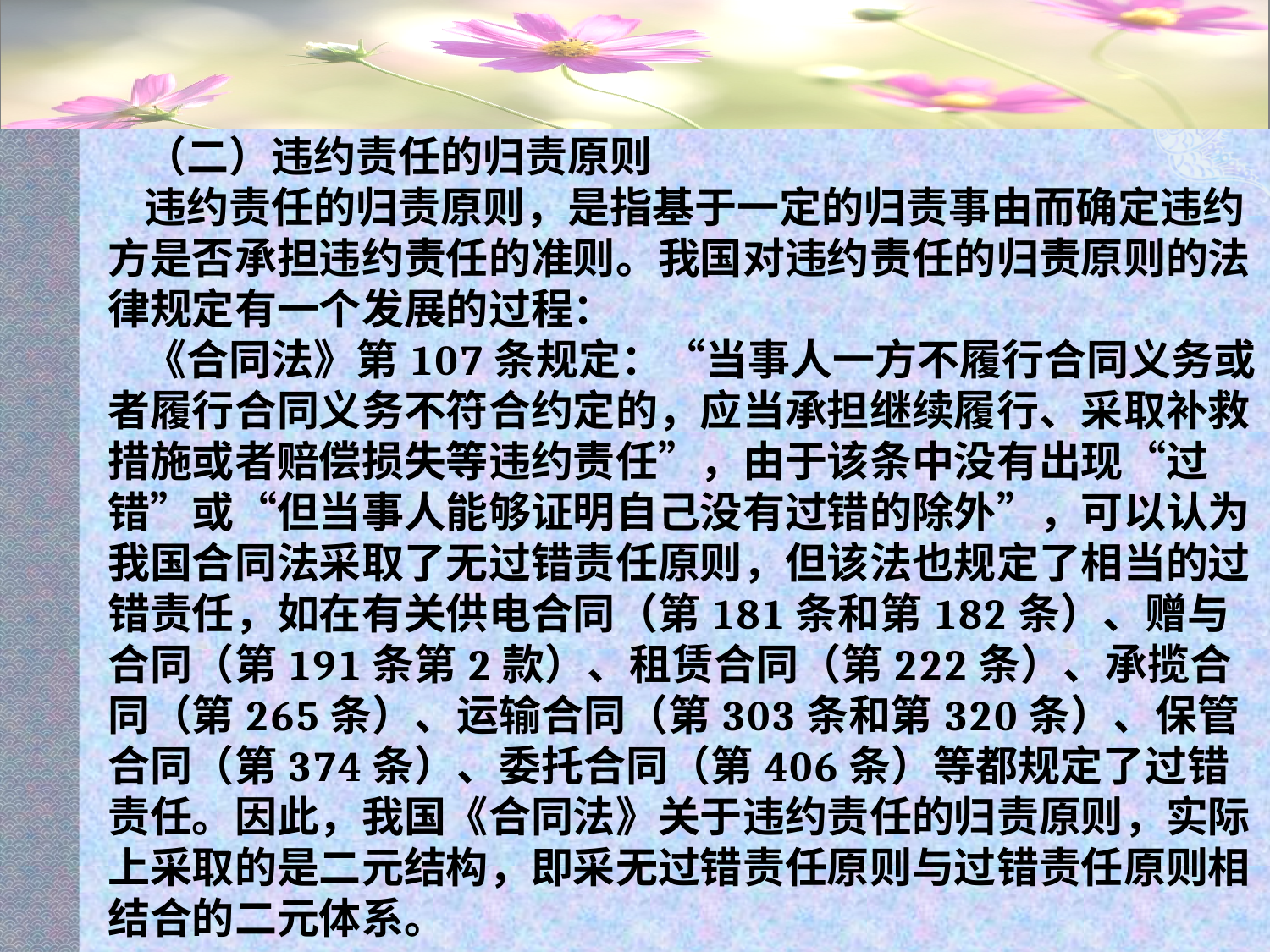

（二）违约责任的归责原则
违约责任的归责原则，是指基于一定的归责事由而确定违约方是否承担违约责任的准则。我国对违约责任的归责原则的法律规定有一个发展的过程：
《合同法》第107条规定：“当事人一方不履行合同义务或者履行合同义务不符合约定的，应当承担继续履行、采取补救措施或者赔偿损失等违约责任”，由于该条中没有出现“过错”或“但当事人能够证明自己没有过错的除外”，可以认为我国合同法采取了无过错责任原则，但该法也规定了相当的过错责任，如在有关供电合同（第181条和第182条）、赠与合同（第191条第2款）、租赁合同（第222条）、承揽合同（第265条）、运输合同（第303条和第320条）、保管合同（第374条）、委托合同（第406条）等都规定了过错责任。因此，我国《合同法》关于违约责任的归责原则，实际上采取的是二元结构，即采无过错责任原则与过错责任原则相结合的二元体系。
#